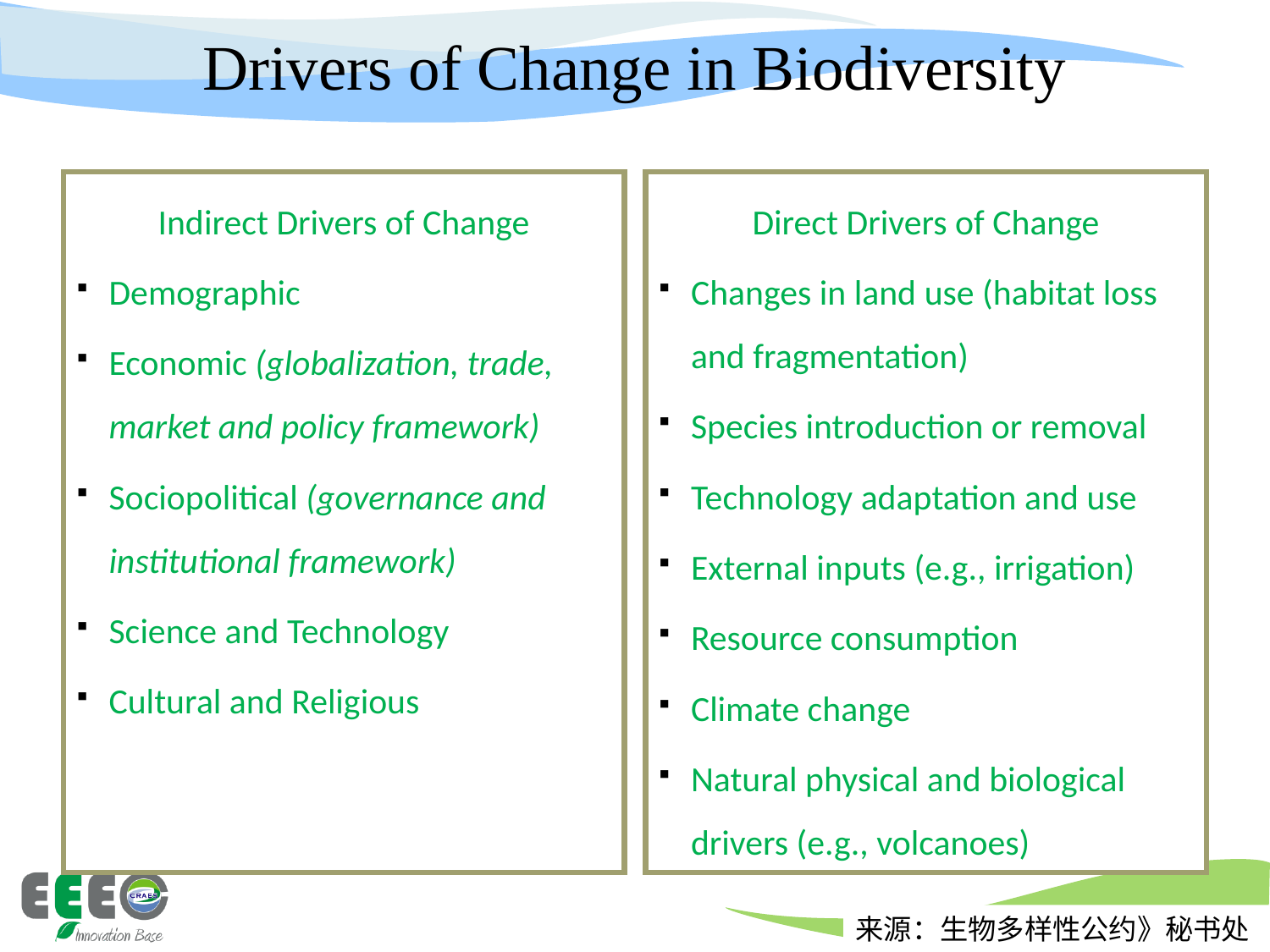

# Drivers of Change in Biodiversity
Indirect Drivers of Change
Demographic
Economic (globalization, trade, market and policy framework)
Sociopolitical (governance and institutional framework)
Science and Technology
Cultural and Religious
Direct Drivers of Change
Changes in land use (habitat loss and fragmentation)
Species introduction or removal
Technology adaptation and use
External inputs (e.g., irrigation)
Resource consumption
Climate change
Natural physical and biological drivers (e.g., volcanoes)

来源：生物多样性公约》秘书处